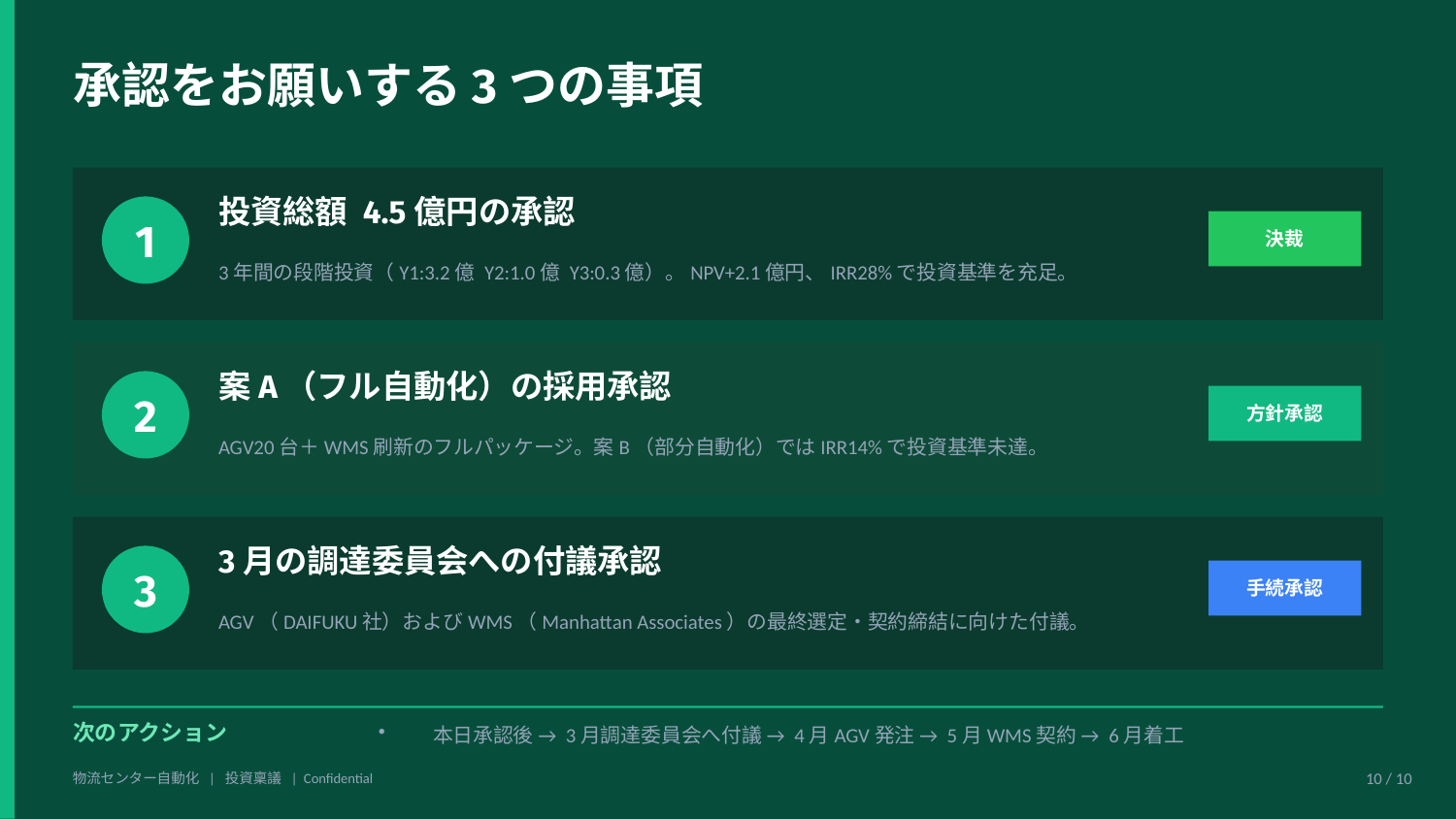

承認をお願いする3つの事項

投資総額 4.5億円の承認

1

決裁
3年間の段階投資（Y1:3.2億 Y2:1.0億 Y3:0.3億）。NPV+2.1億円、IRR28%で投資基準を充足。

案A（フル自動化）の採用承認

2

方針承認
AGV20台＋WMS刷新のフルパッケージ。案B（部分自動化）ではIRR14%で投資基準未達。

3月の調達委員会への付議承認

3

手続承認
AGV（DAIFUKU社）およびWMS（Manhattan Associates）の最終選定・契約締結に向けた付議。

次のアクション
本日承認後 → 3月調達委員会へ付議 → 4月AGV発注 → 5月WMS契約 → 6月着工
物流センター自動化  |  投資稟議  |  Confidential
10 / 10